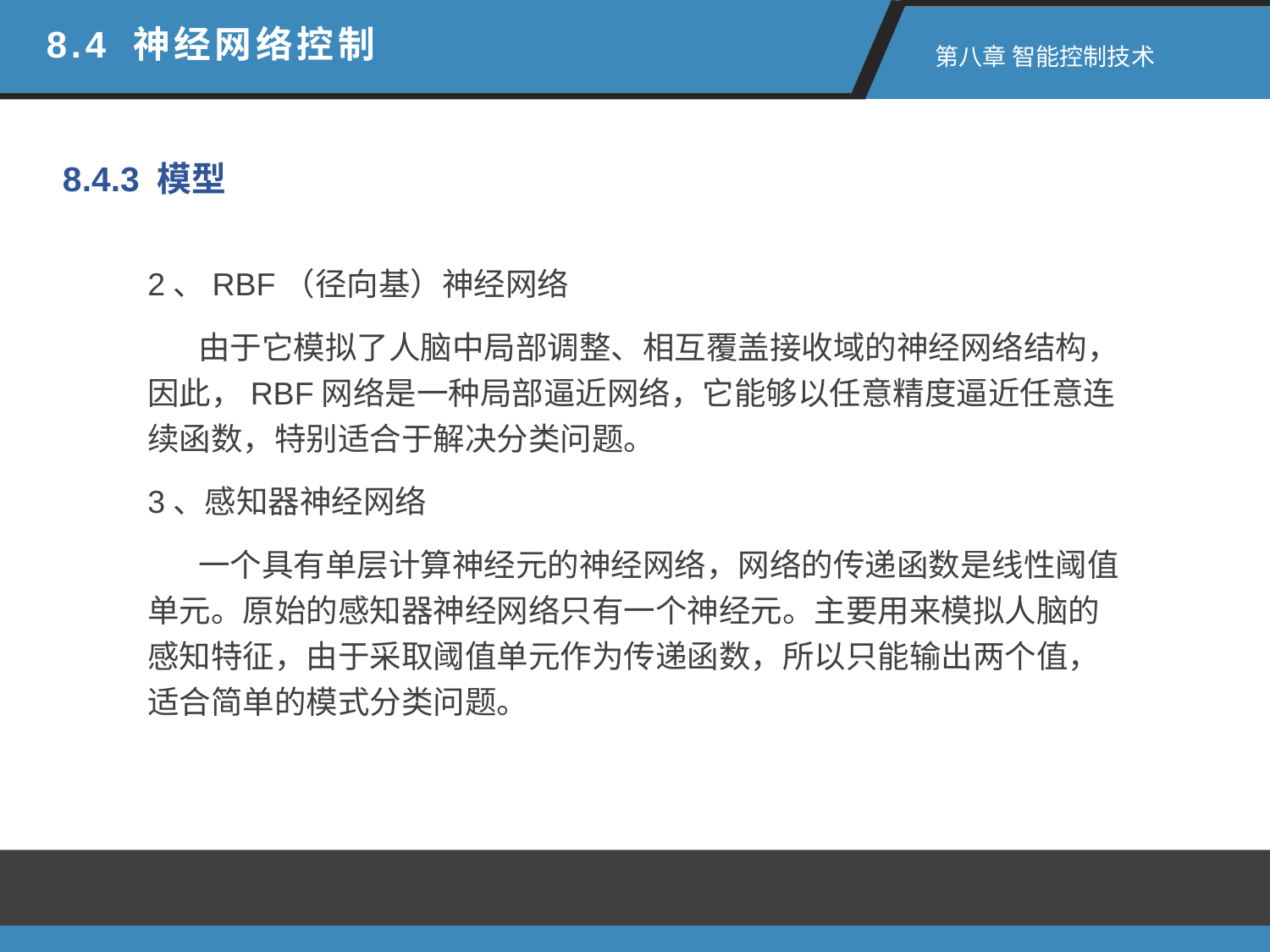

8.4 神经网络控制
  第八章 智能控制技术
8.4.3 模型
2、RBF（径向基）神经网络
      由于它模拟了人脑中局部调整、相互覆盖接收域的神经网络结构，因此，RBF网络是一种局部逼近网络，它能够以任意精度逼近任意连续函数，特别适合于解决分类问题。
3、感知器神经网络
      一个具有单层计算神经元的神经网络，网络的传递函数是线性阈值单元。原始的感知器神经网络只有一个神经元。主要用来模拟人脑的感知特征，由于采取阈值单元作为传递函数，所以只能输出两个值，适合简单的模式分类问题。